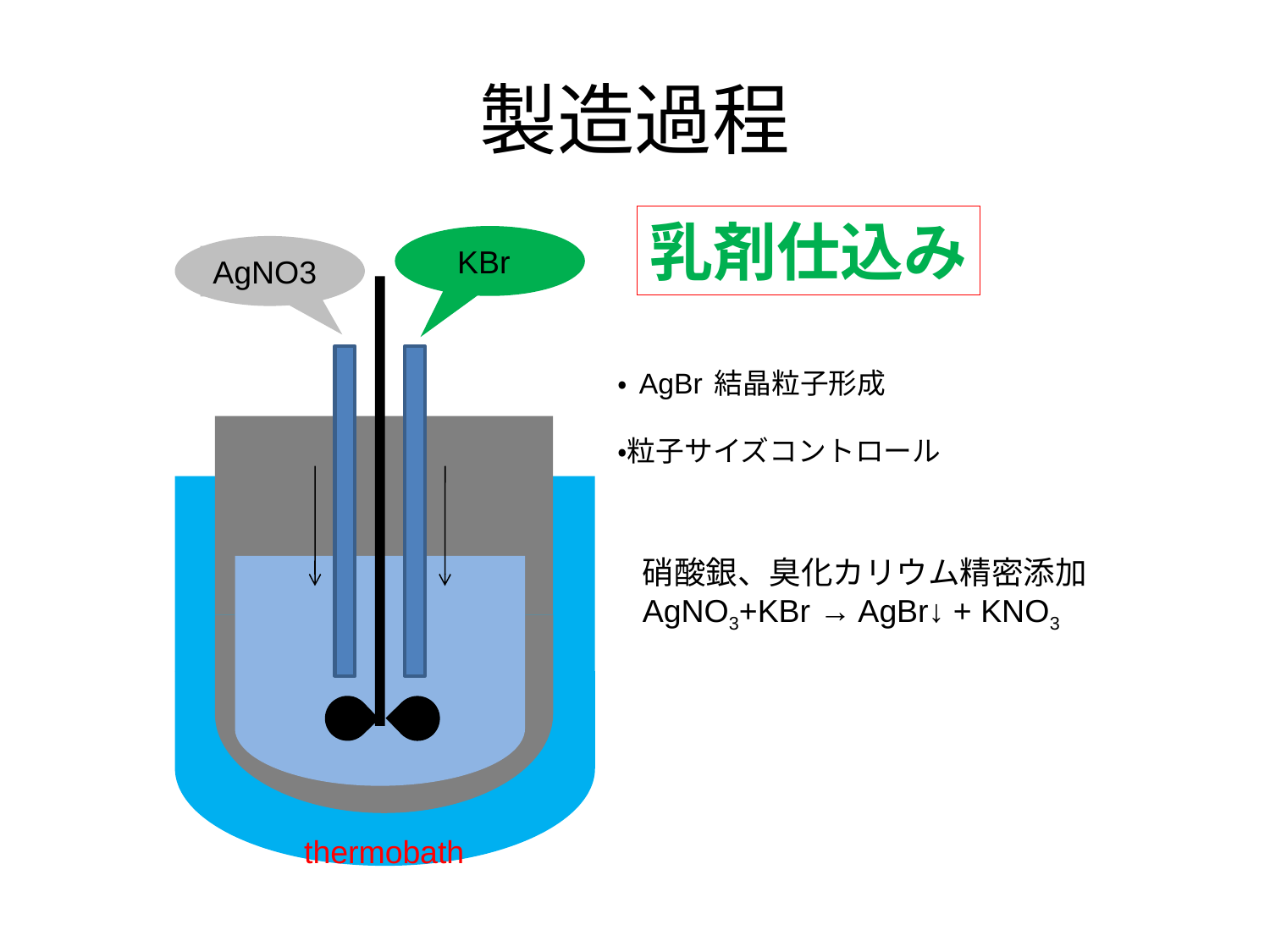

# 製造過程
乳剤仕込み

KBr

AgNO3

・AgBr結晶粒子形成
・粒子サイズコントロール

硝酸銀、臭化カリウム精密添加
AgNO3+KBr → AgBr↓ + KNO3

thermobath